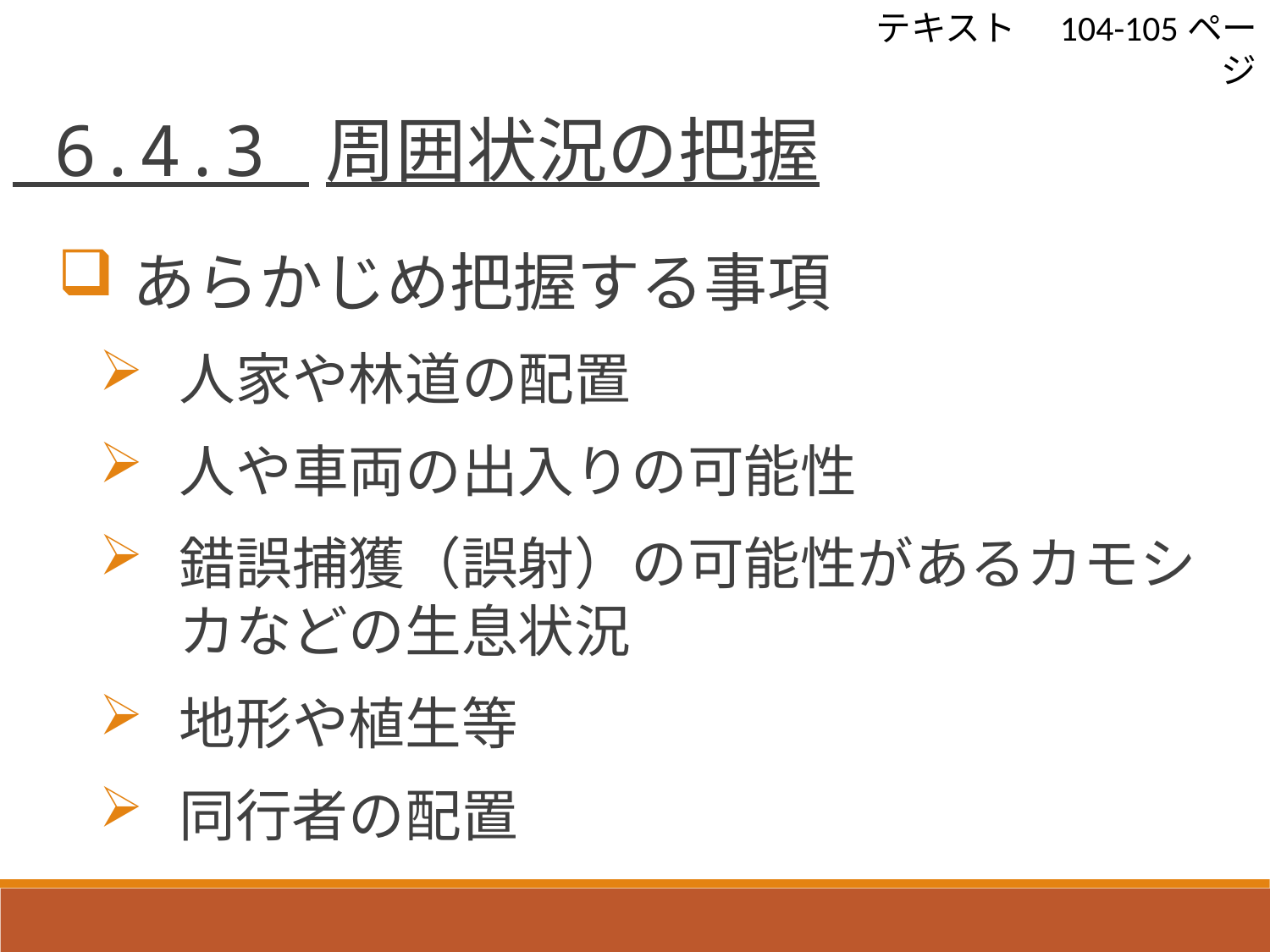

テキスト　104-105ページ
 6.4.3 周囲状況の把握
あらかじめ把握する事項
人家や林道の配置
人や車両の出入りの可能性
錯誤捕獲（誤射）の可能性があるカモシカなどの生息状況
地形や植生等
同行者の配置